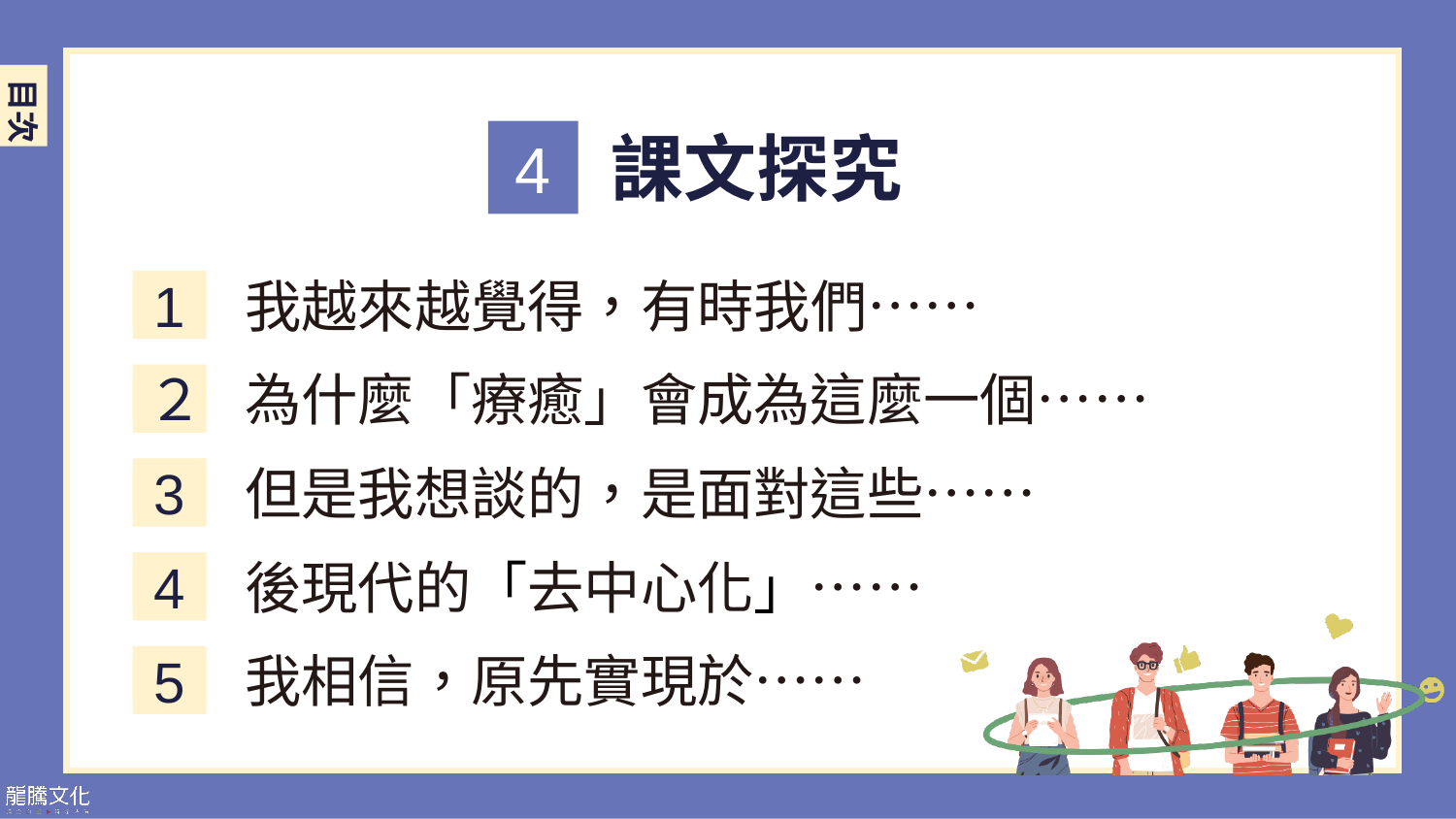

課文探究
4
我越來越覺得，有時我們……

1
為什麼「療癒」會成為這麼一個……

２
但是我想談的，是面對這些……

3
後現代的「去中心化」……

4
我相信，原先實現於……

5